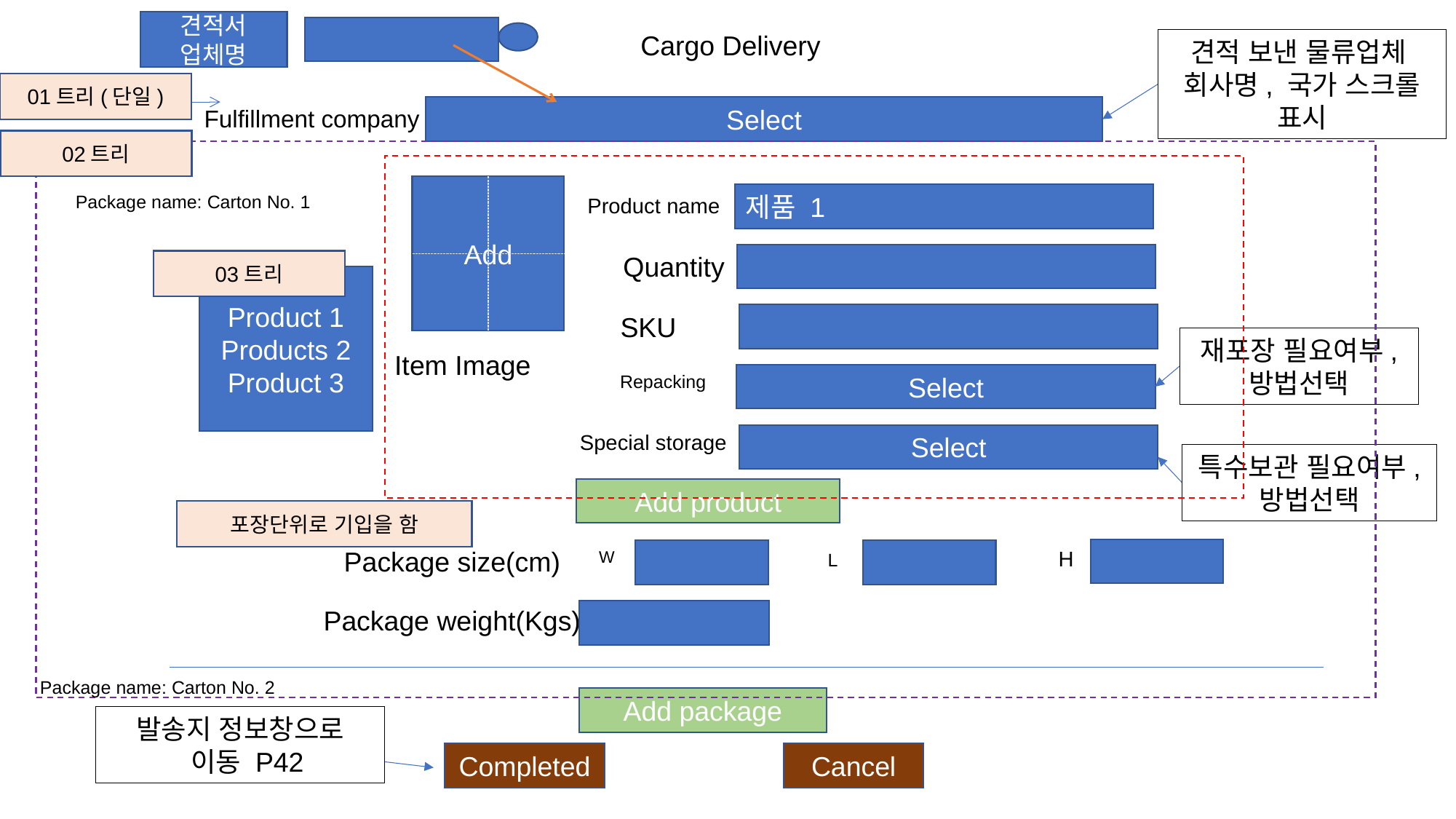

견적서
업체명

Cargo Delivery
견적 보낸 물류업체
회사명, 국가 스크롤 표시
01트리(단일)
Select
Fulfillment company
02트리

Add
제품 1
Package name: Carton No. 1
Product name
Quantity

03트리
Product 1
Products 2
Product 3
SKU

재포장 필요여부, 방법선택
Item Image
Repacking
Select
Special storage
Select
특수보관 필요여부, 방법선택
Add product
포장단위로 기입을 함
Package size(cm)

H

W
L
Package weight(Kgs)

Package name: Carton No. 2
Add package
발송지 정보창으로
 이동 P42
Completed
Cancel